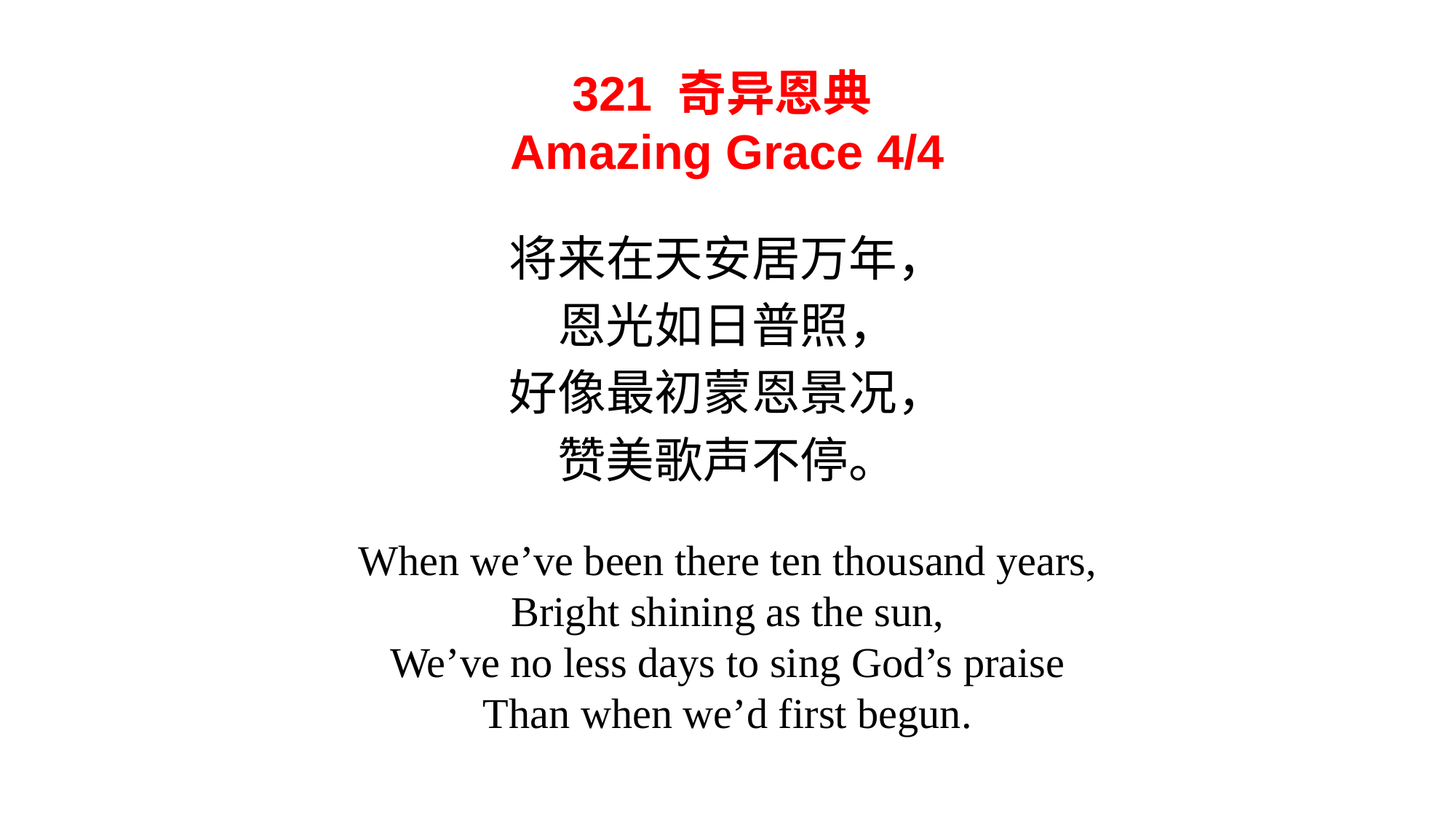

321 奇异恩典
Amazing Grace 4/4
将来在天安居万年，
恩光如日普照，
好像最初蒙恩景况，
赞美歌声不停。

When we’ve been there ten thousand years,
Bright shining as the sun,
We’ve no less days to sing God’s praise
Than when we’d first begun.